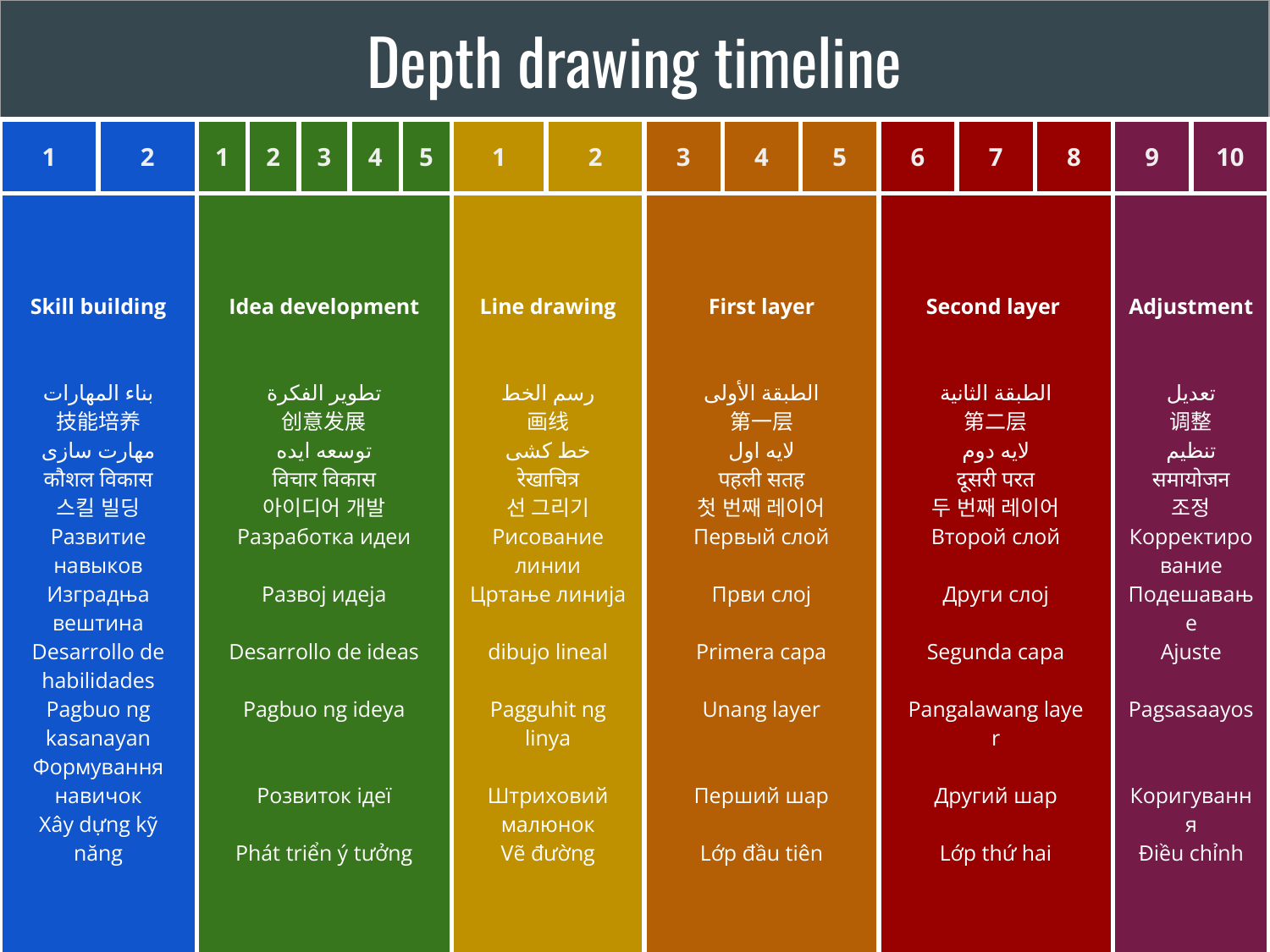

| Depth drawing timeline |  |  |  |  |  |  |  |  |  |  |  |  |  |  |  |  |
| --- | --- | --- | --- | --- | --- | --- | --- | --- | --- | --- | --- | --- | --- | --- | --- | --- |
| 1 | 2 | 1 | 2 | 3 | 4 | 5 | 1 | 2 | 3 | 4 | 5 | 6 | 7 | 8 | 9 | 10 |
| Skill building بناء المهارات 技能培养 مهارت سازی कौशल विकास 스킬 빌딩 Развитие навыков Изградња вештина Desarrollo de habilidades Pagbuo ng kasanayan Формування навичок Xây dựng kỹ năng |  | Idea development تطوير الفكرة 创意发展 توسعه ایده विचार विकास 아이디어 개발 Разработка идеи Развој идеја Desarrollo de ideas Pagbuo ng ideya Розвиток ідеї Phát triển ý tưởng |  |  |  |  | Line drawing رسم الخط 画线 خط کشی रेखाचित्र 선 그리기 Рисование линии Цртање линија dibujo lineal Pagguhit ng linya Штриховий малюнок Vẽ đường |  | First layer الطبقة الأولى 第一层 لایه اول पहली सतह 첫 번째 레이어 Первый слой Први слој Primera capa Unang layer Перший шар Lớp đầu tiên |  |  | Second layer الطبقة الثانية 第二层 لایه دوم दूसरी परत 두 번째 레이어 Второй слой Други слој Segunda capa Pangalawang laye r Другий шар Lớp thứ hai |  |  | Adjustment تعديل 调整 تنظیم समायोजन 조정 Корректирование Подешавање Ajuste Pagsasaayos Коригування Điều chỉnh |  |